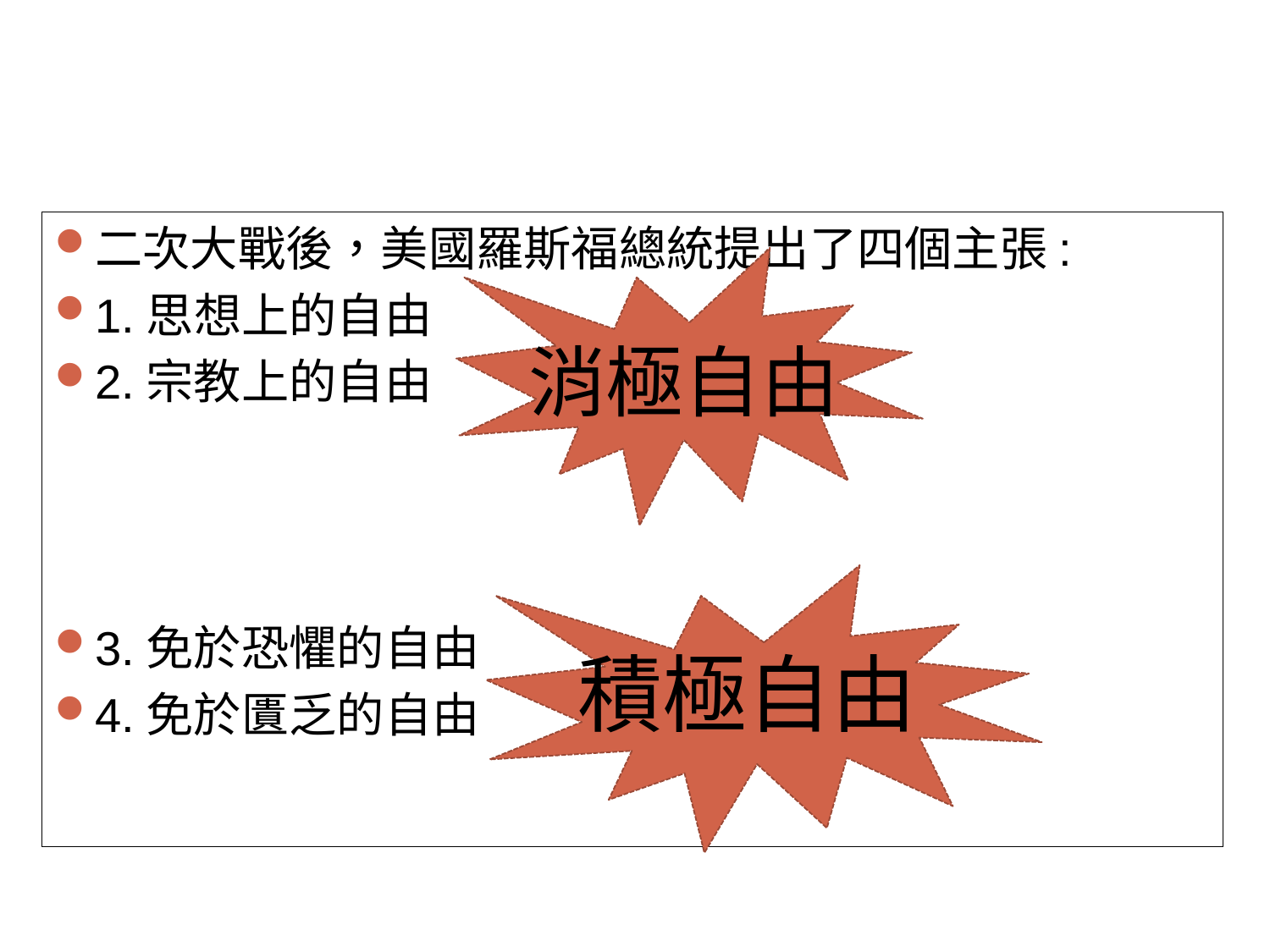

二次大戰後，美國羅斯福總統提出了四個主張:
1.思想上的自由
2.宗教上的自由

3.免於恐懼的自由
4.免於匱乏的自由

消極自由

積極自由